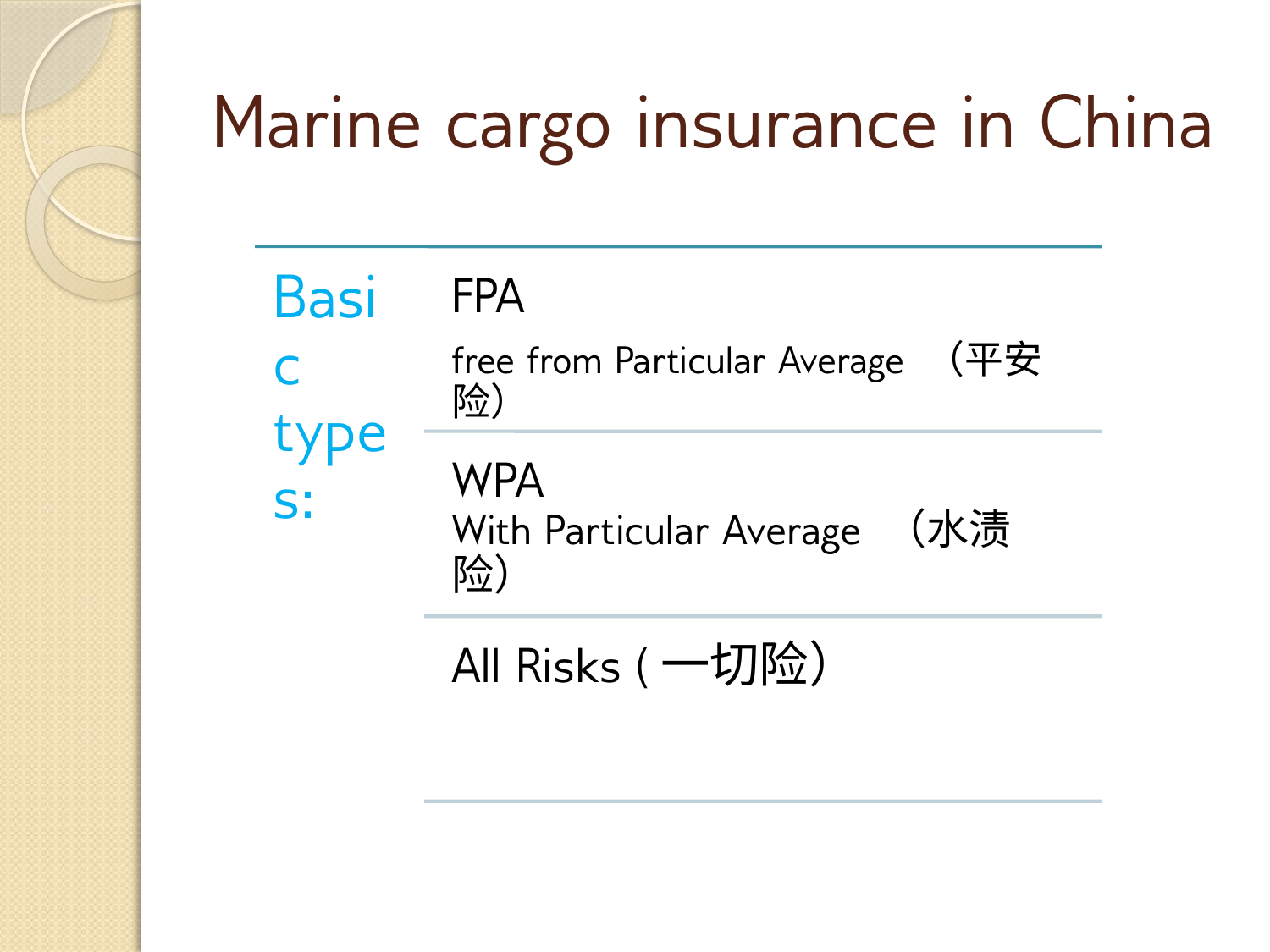

# Marine cargo insurance in China

Basic types:
FPA
free from Particular Average （平安险）
WPA
With Particular Average （水渍险）
All Risks (一切险）